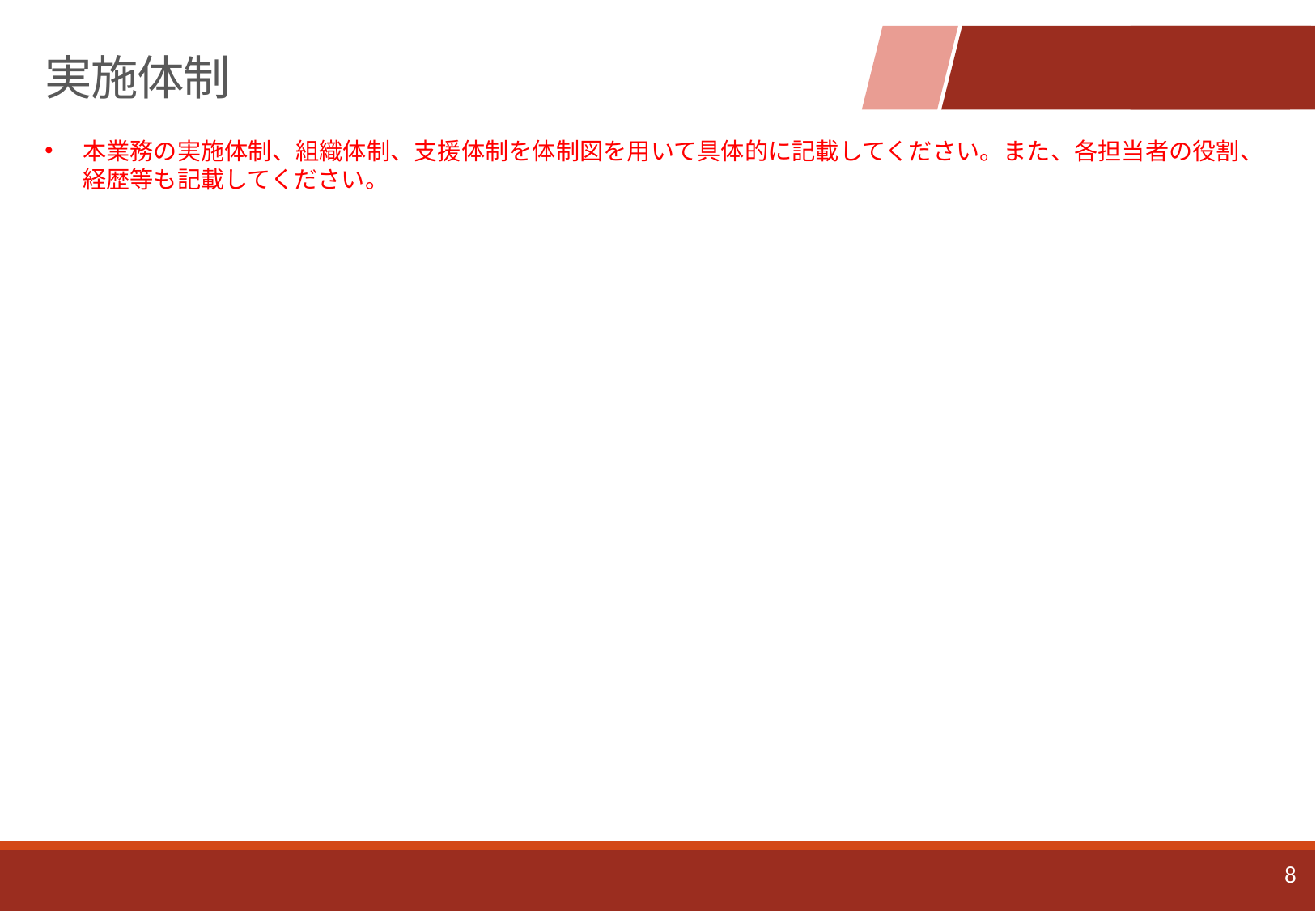

実施体制
本業務の実施体制、組織体制、支援体制を体制図を用いて具体的に記載してください。また、各担当者の役割、経歴等も記載してください。
8